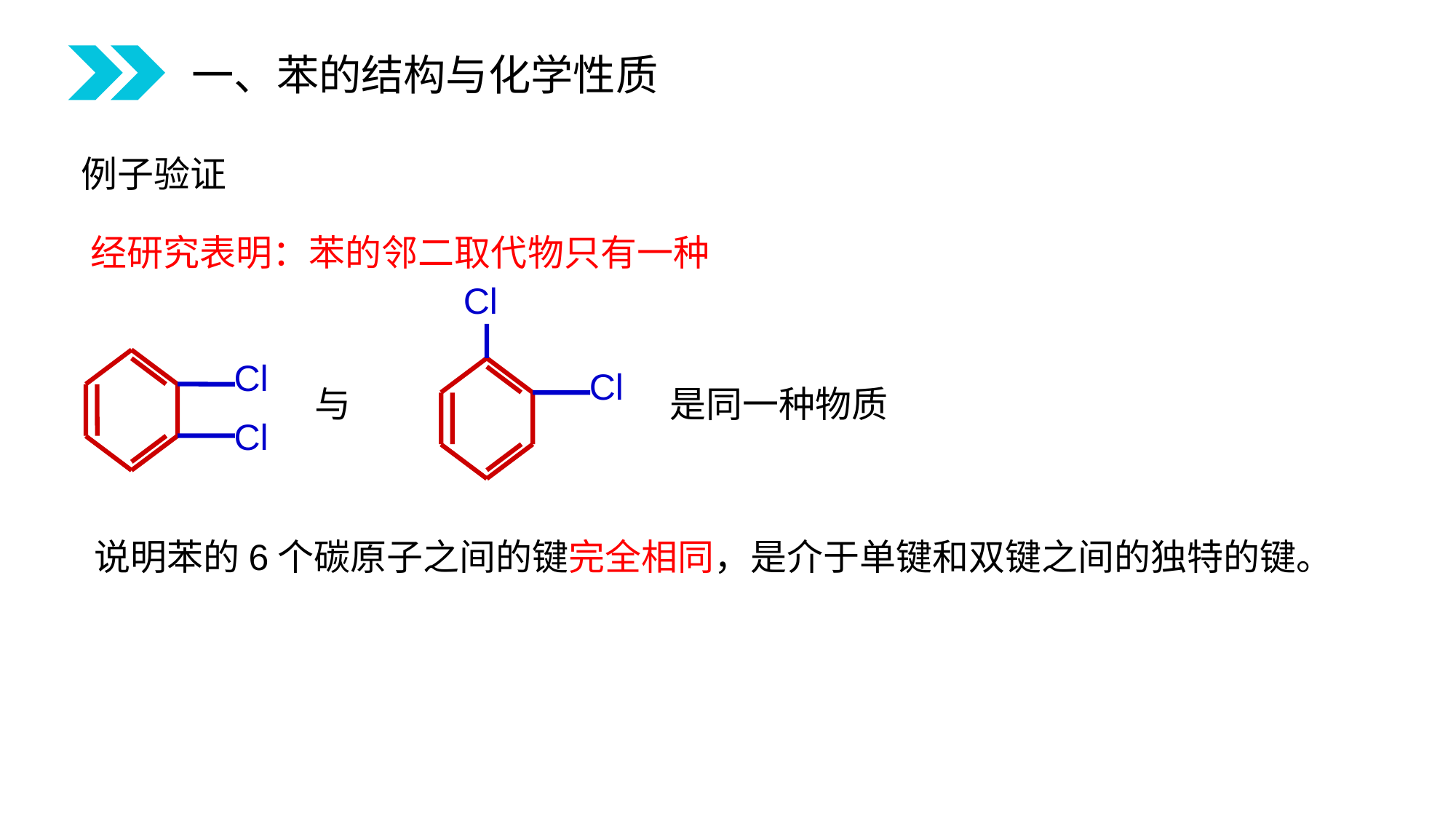

一、苯的结构与化学性质
例子验证
Cl

Cl
经研究表明：苯的邻二取代物只有一种

Cl
Cl
与
是同一种物质

说明苯的6个碳原子之间的键完全相同，是介于单键和双键之间的独特的键。